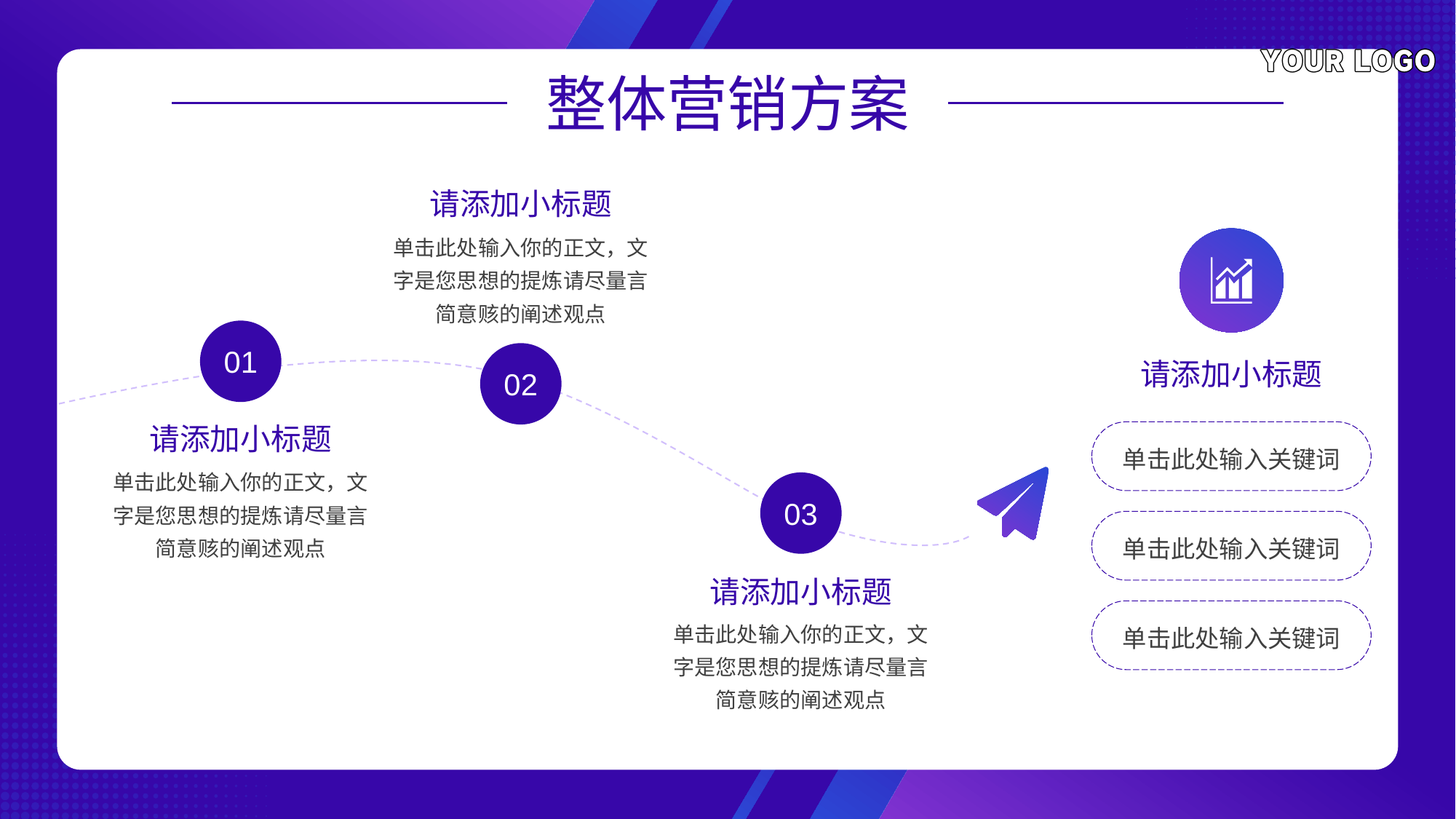

整体营销方案
请添加小标题
单击此处输入你的正文，文字是您思想的提炼请尽量言简意赅的阐述观点

01

请添加小标题
02

请添加小标题

单击此处输入关键词
单击此处输入你的正文，文字是您思想的提炼请尽量言简意赅的阐述观点

03

单击此处输入关键词
请添加小标题

单击此处输入你的正文，文字是您思想的提炼请尽量言简意赅的阐述观点
单击此处输入关键词